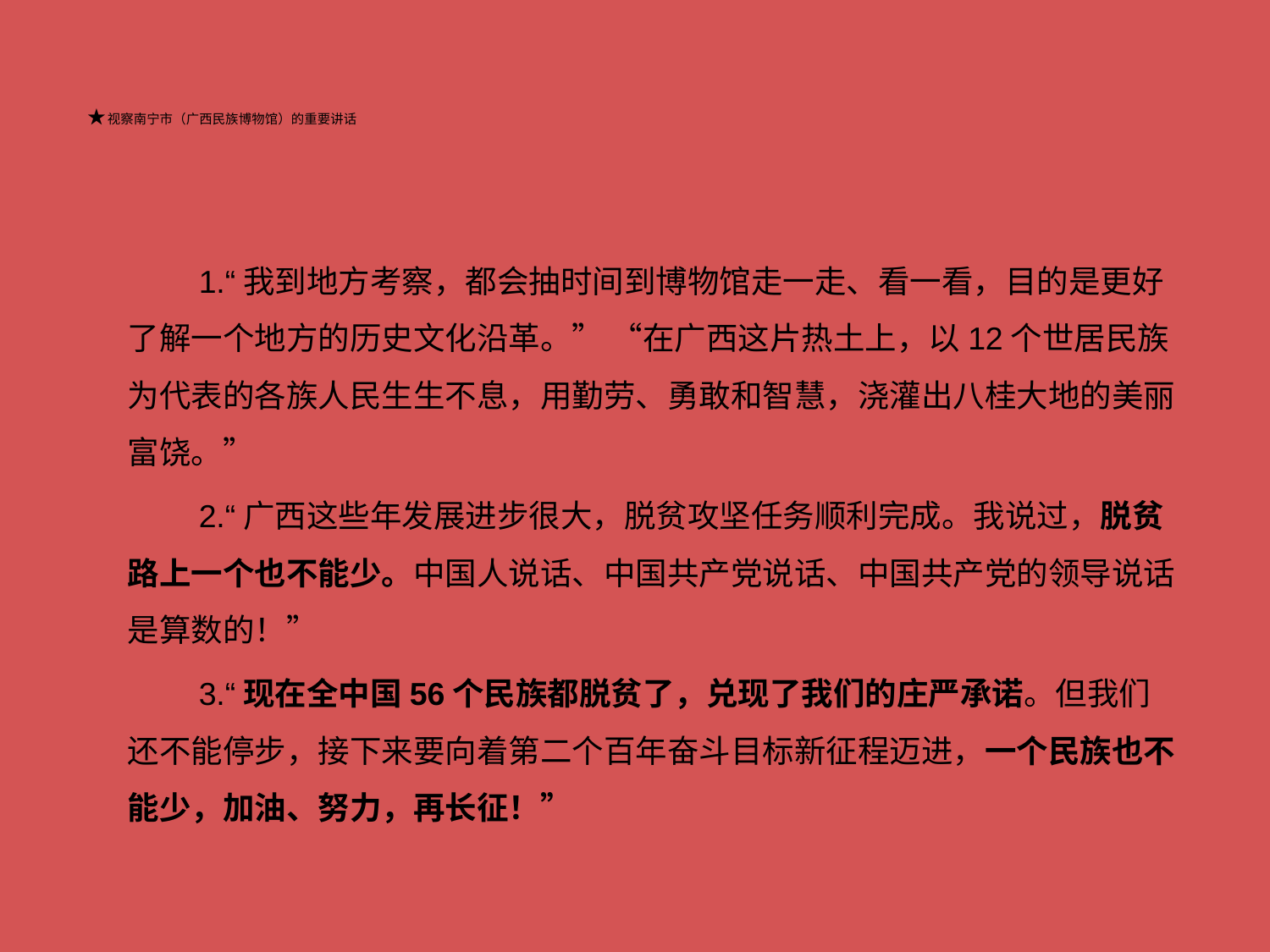

# ★视察南宁市（广西民族博物馆）的重要讲话
        1.“我到地方考察，都会抽时间到博物馆走一走、看一看，目的是更好了解一个地方的历史文化沿革。” “在广西这片热土上，以12个世居民族为代表的各族人民生生不息，用勤劳、勇敢和智慧，浇灌出八桂大地的美丽富饶。”
　　2.“广西这些年发展进步很大，脱贫攻坚任务顺利完成。我说过，脱贫路上一个也不能少。中国人说话、中国共产党说话、中国共产党的领导说话是算数的！”
　　3.“现在全中国56个民族都脱贫了，兑现了我们的庄严承诺。但我们还不能停步，接下来要向着第二个百年奋斗目标新征程迈进，一个民族也不能少，加油、努力，再长征！”